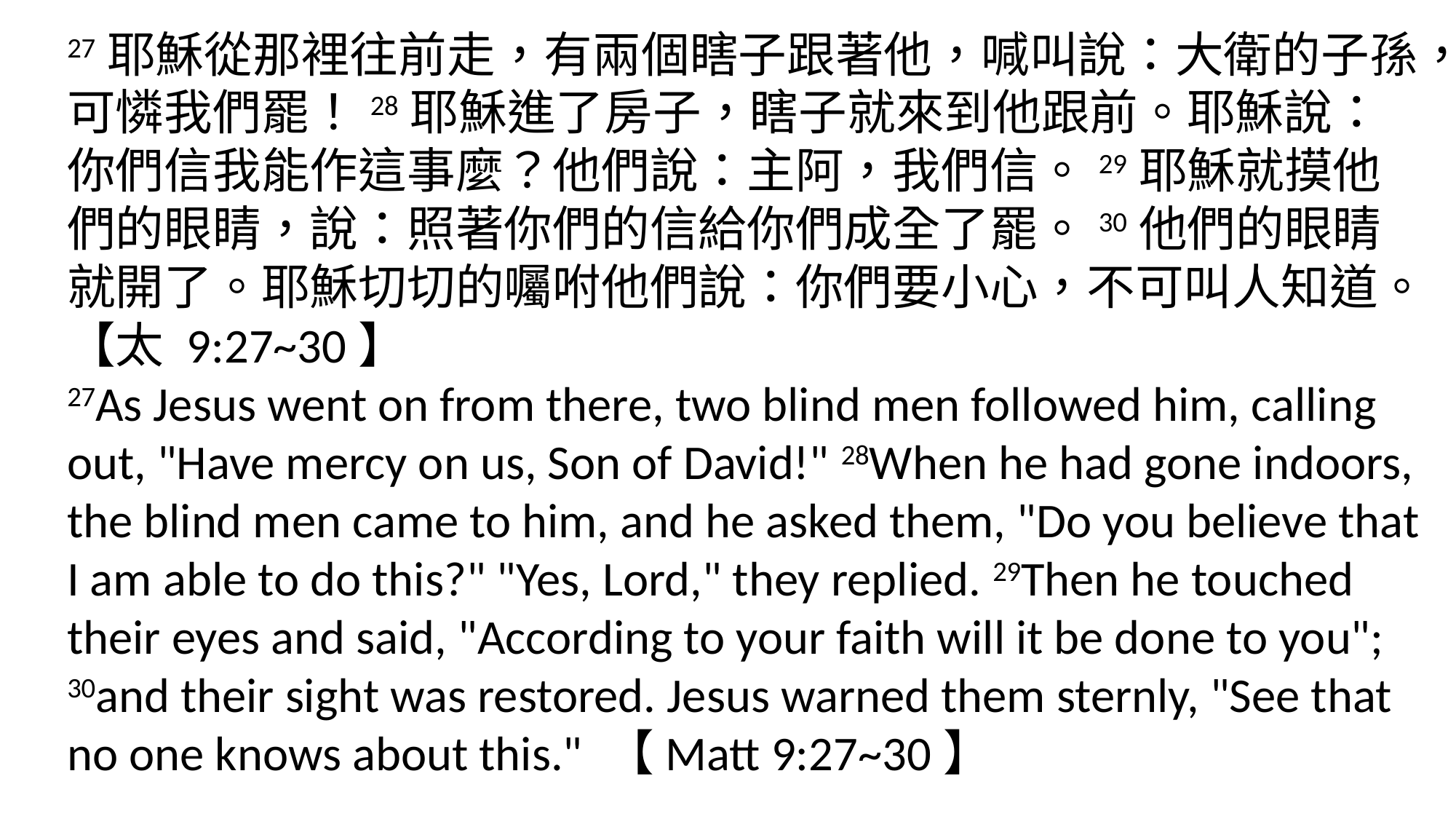

27耶穌從那裡往前走，有兩個瞎子跟著他，喊叫說：大衛的子孫，可憐我們罷！28耶穌進了房子，瞎子就來到他跟前。耶穌說：你們信我能作這事麼？他們說：主阿，我們信。29耶穌就摸他們的眼睛，說：照著你們的信給你們成全了罷。30他們的眼睛就開了。耶穌切切的囑咐他們說：你們要小心，不可叫人知道。【太 9:27~30】
27As Jesus went on from there, two blind men followed him, calling out, "Have mercy on us, Son of David!" 28When he had gone indoors, the blind men came to him, and he asked them, "Do you believe that I am able to do this?" "Yes, Lord," they replied. 29Then he touched their eyes and said, "According to your faith will it be done to you"; 30and their sight was restored. Jesus warned them sternly, "See that no one knows about this." 【Matt 9:27~30】